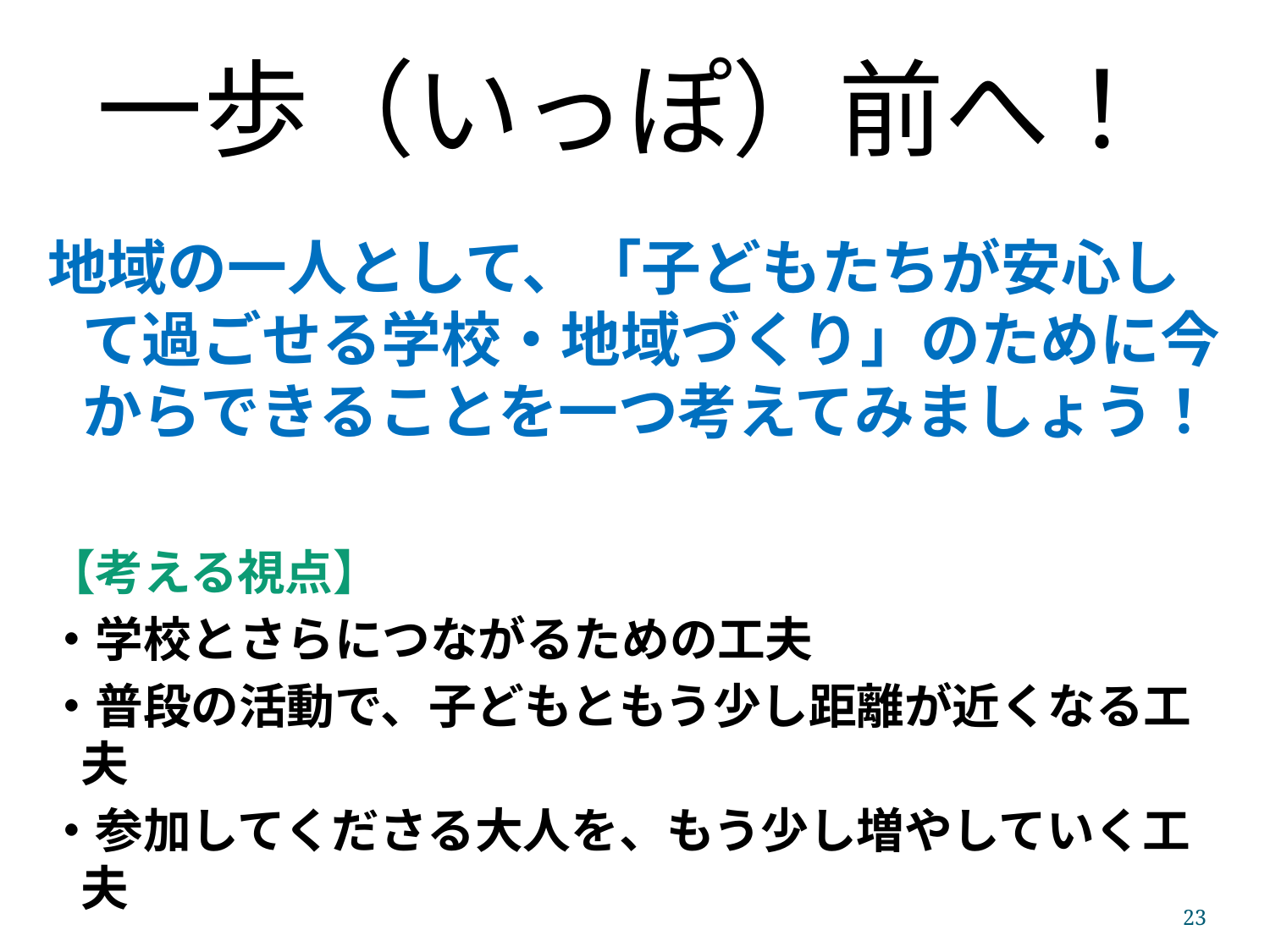

一歩（いっぽ）前へ！
地域の一人として、「子どもたちが安心して過ごせる学校・地域づくり」のために今からできることを一つ考えてみましょう！

【考える視点】
・学校とさらにつながるための工夫
・普段の活動で、子どもともう少し距離が近くなる工夫
・参加してくださる大人を、もう少し増やしていく工夫
23